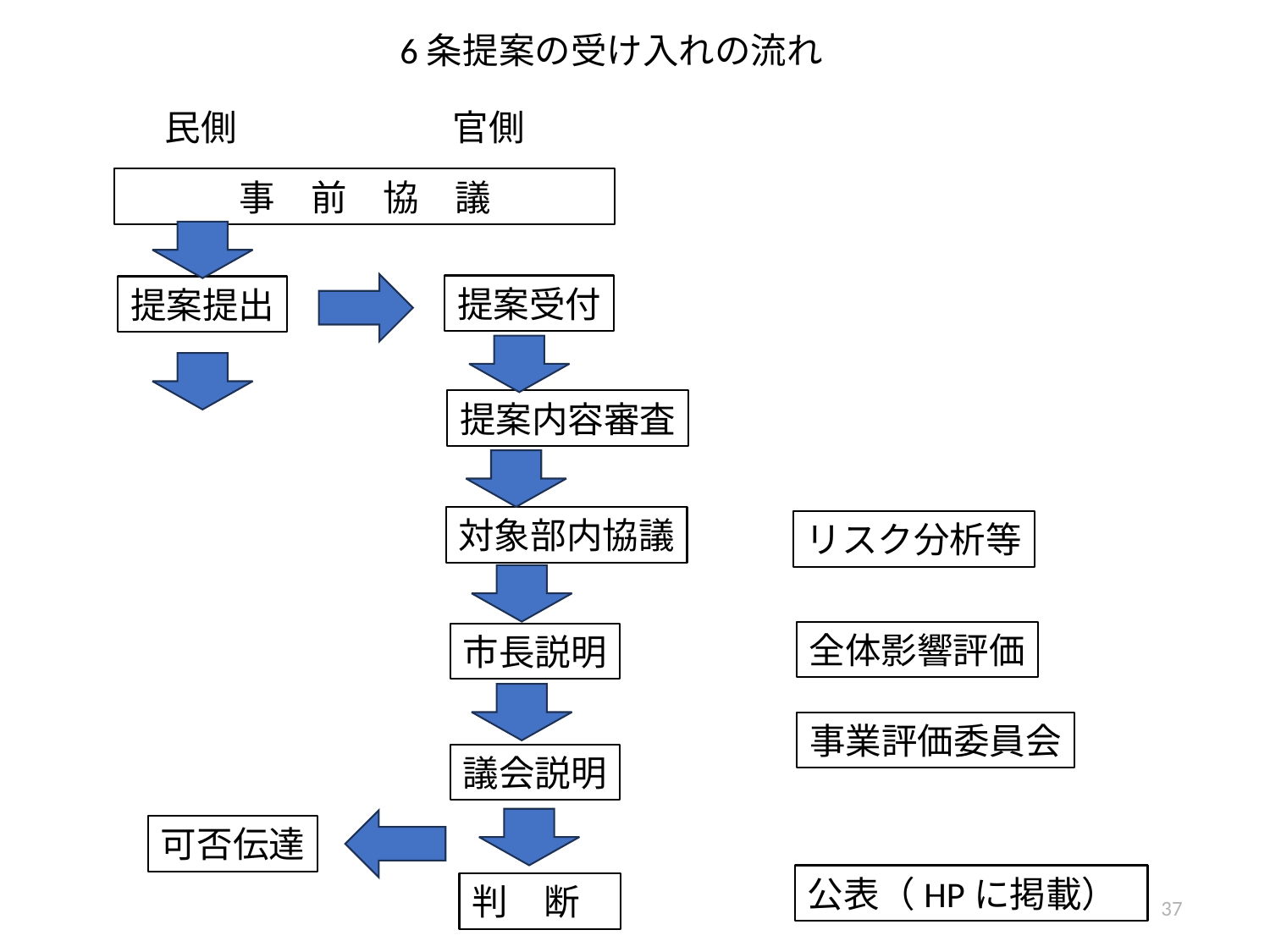

6条提案の受け入れの流れ
民側　　　　　　官側

事　前　協　議

提案受付
提案提出

提案内容審査

対象部内協議
リスク分析等

全体影響評価
市長説明

事業評価委員会
議会説明

可否伝達
公表（HPに掲載）
判　断
37